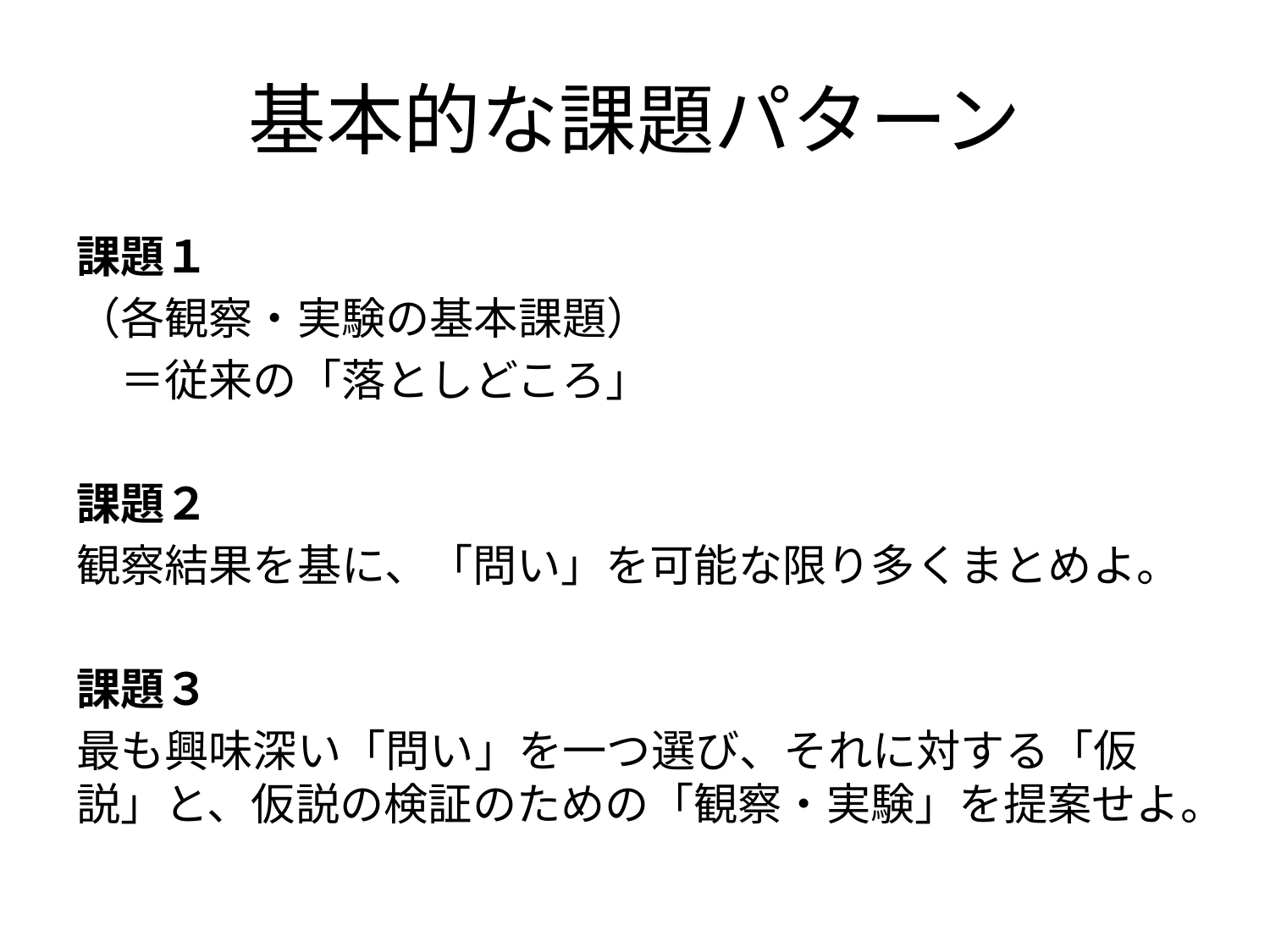

# 基本的な課題パターン
課題１
（各観察・実験の基本課題）
　＝従来の「落としどころ」

課題２
観察結果を基に、「問い」を可能な限り多くまとめよ。

課題３
最も興味深い「問い」を一つ選び、それに対する「仮説」と、仮説の検証のための「観察・実験」を提案せよ。